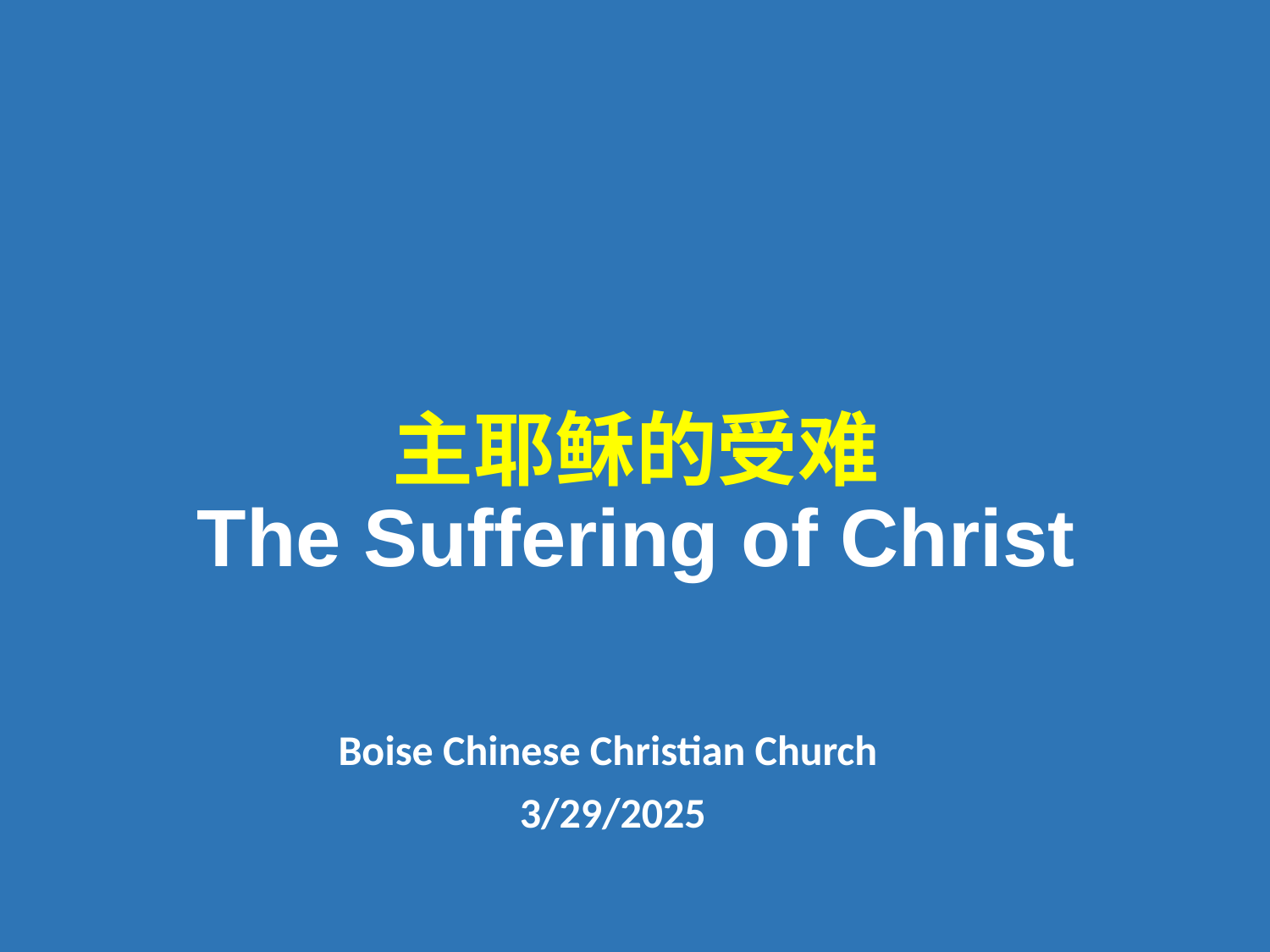

# 主耶稣的受难 The Suffering of Christ
Boise Chinese Christian Church
3/29/2025